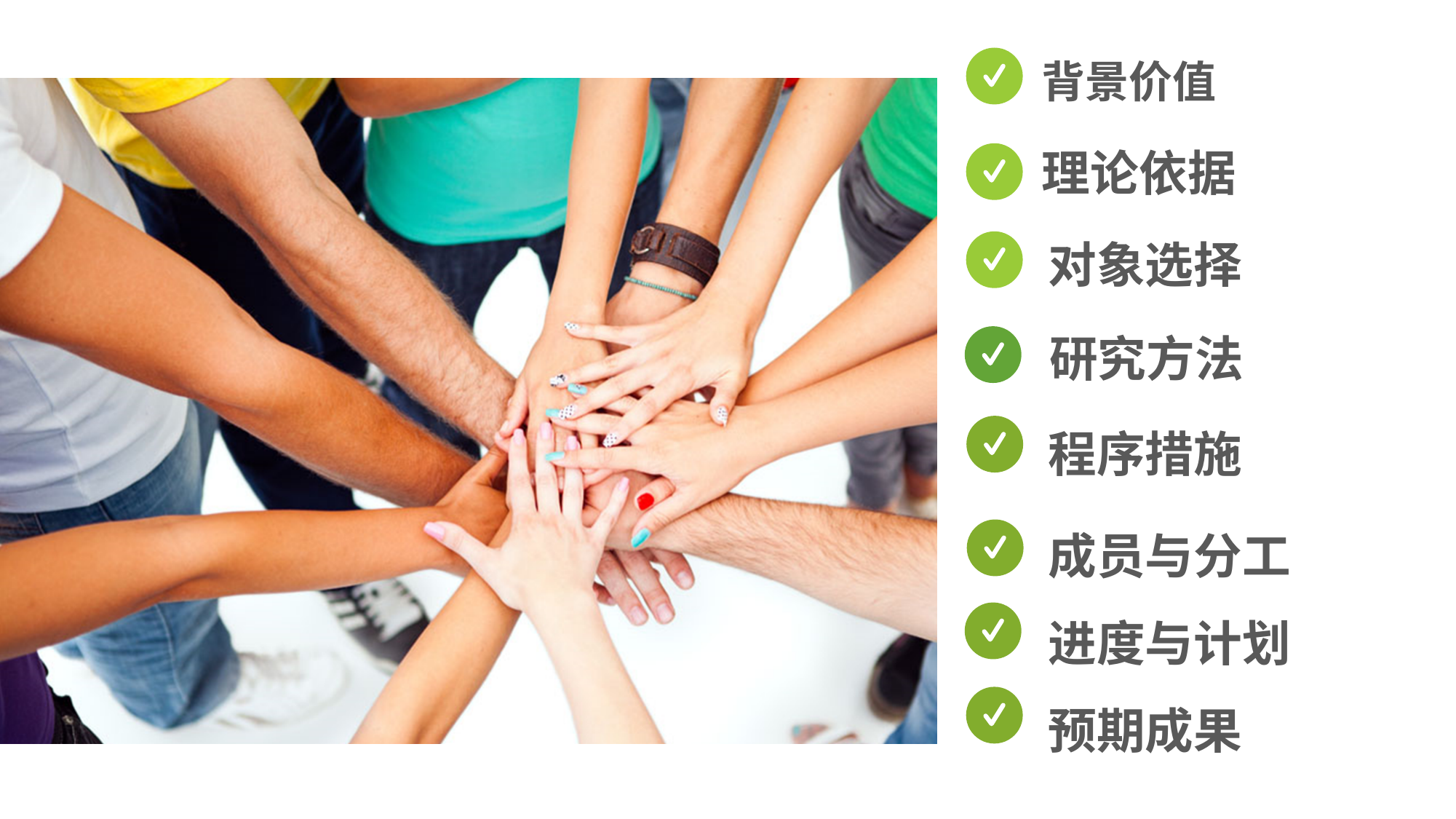

背景价值

理论依据

对象选择
研究方法

程序措施

成员与分工
进度与计划
预期成果